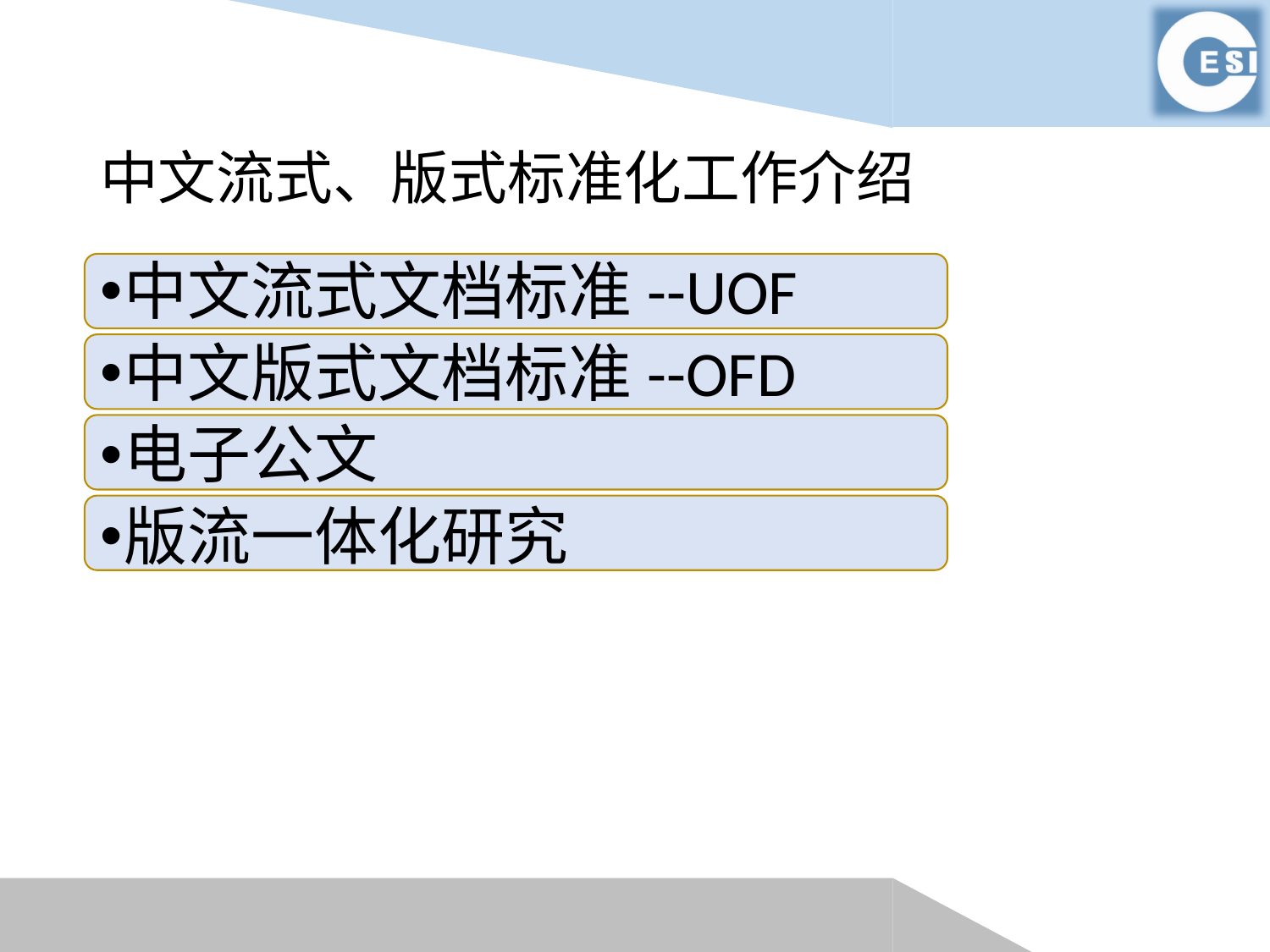

# 中文流式、版式标准化工作介绍
中文流式文档标准--UOF
中文版式文档标准--OFD
电子公文
版流一体化研究